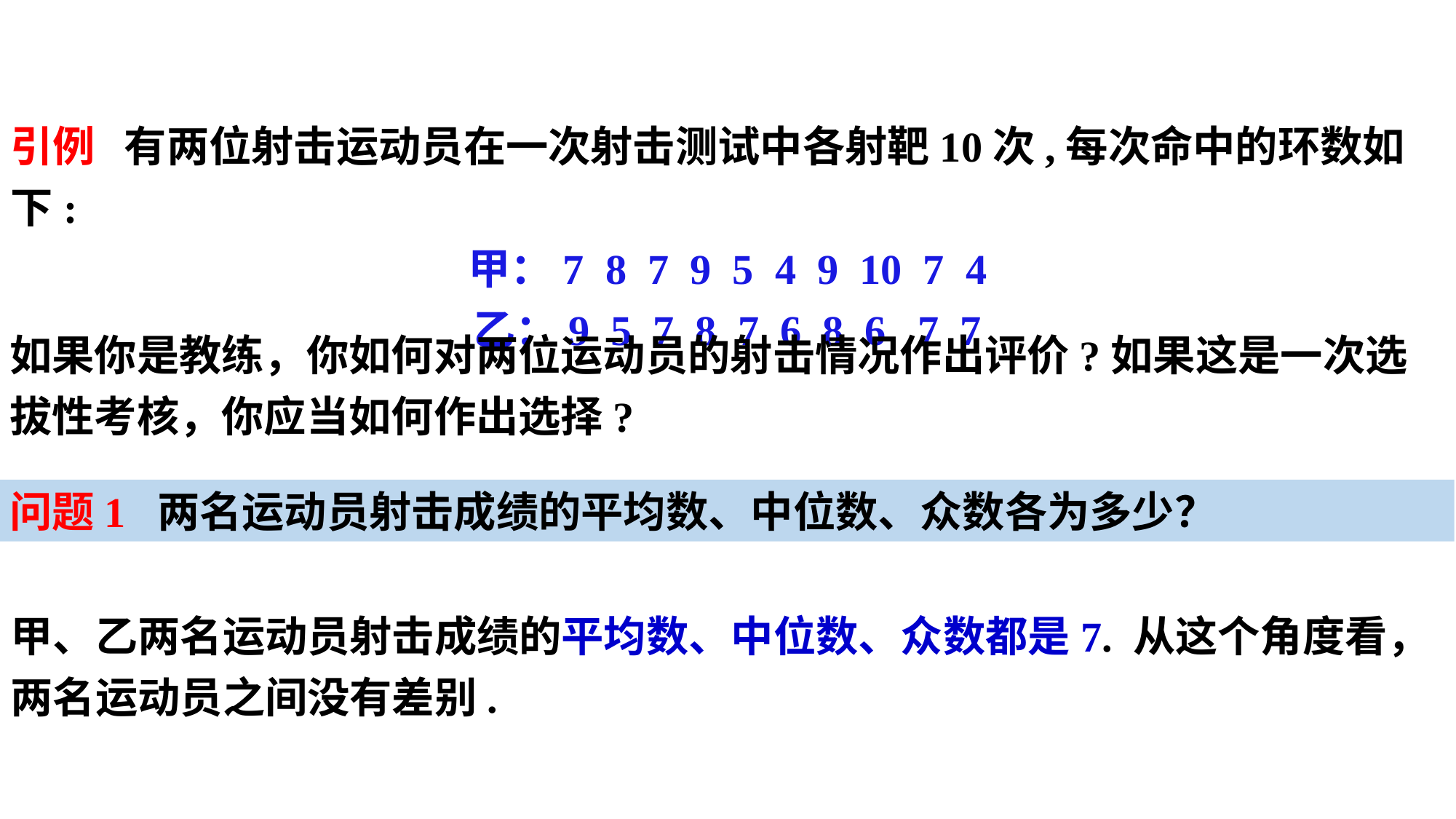

引例   有两位射击运动员在一次射击测试中各射靶10次,每次命中的环数如下:
甲：7  8  7  9  5  4  9  10  7  4
乙：9  5  7  8  7  6  8  6   7  7
如果你是教练，你如何对两位运动员的射击情况作出评价?如果这是一次选拔性考核，你应当如何作出选择?
问题1  两名运动员射击成绩的平均数、中位数、众数各为多少？
甲、乙两名运动员射击成绩的平均数、中位数、众数都是7. 从这个角度看，两名运动员之间没有差别.